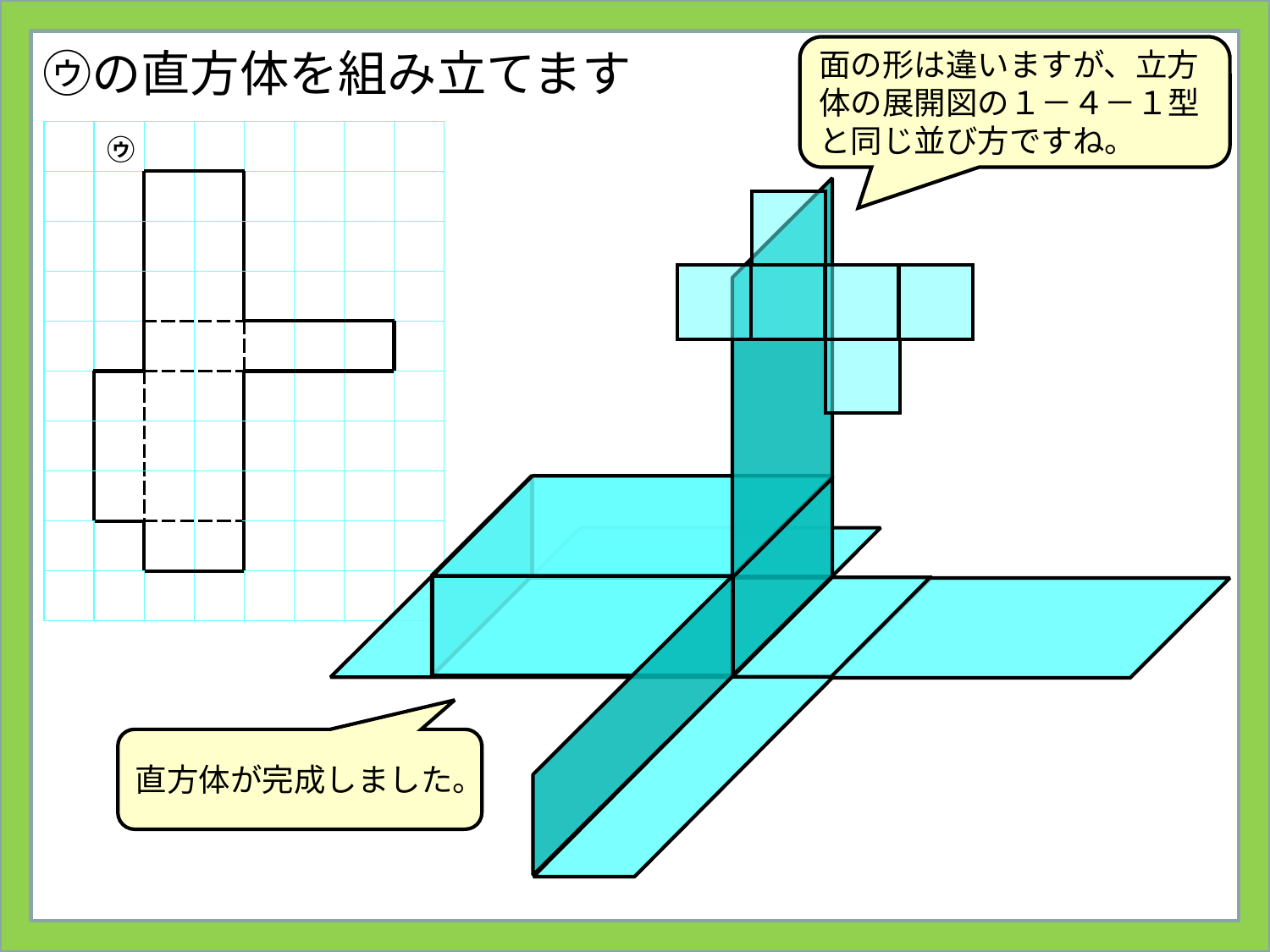

㋒の直方体を組み立てます
面の形は違いますが、立方体の展開図の１－４－１型と同じ並び方ですね。
|  | ㋒ |  |  |  |  |  |  |
| --- | --- | --- | --- | --- | --- | --- | --- |
|  |  |  |  |  |  |  |  |
|  |  |  |  |  |  |  |  |
|  |  |  |  |  |  |  |  |
|  |  |  |  |  |  |  |  |
|  |  |  |  |  |  |  |  |
|  |  |  |  |  |  |  |  |
|  |  |  |  |  |  |  |  |
|  |  |  |  |  |  |  |  |
|  |  |  |  |  |  |  |  |

直方体が完成しました。